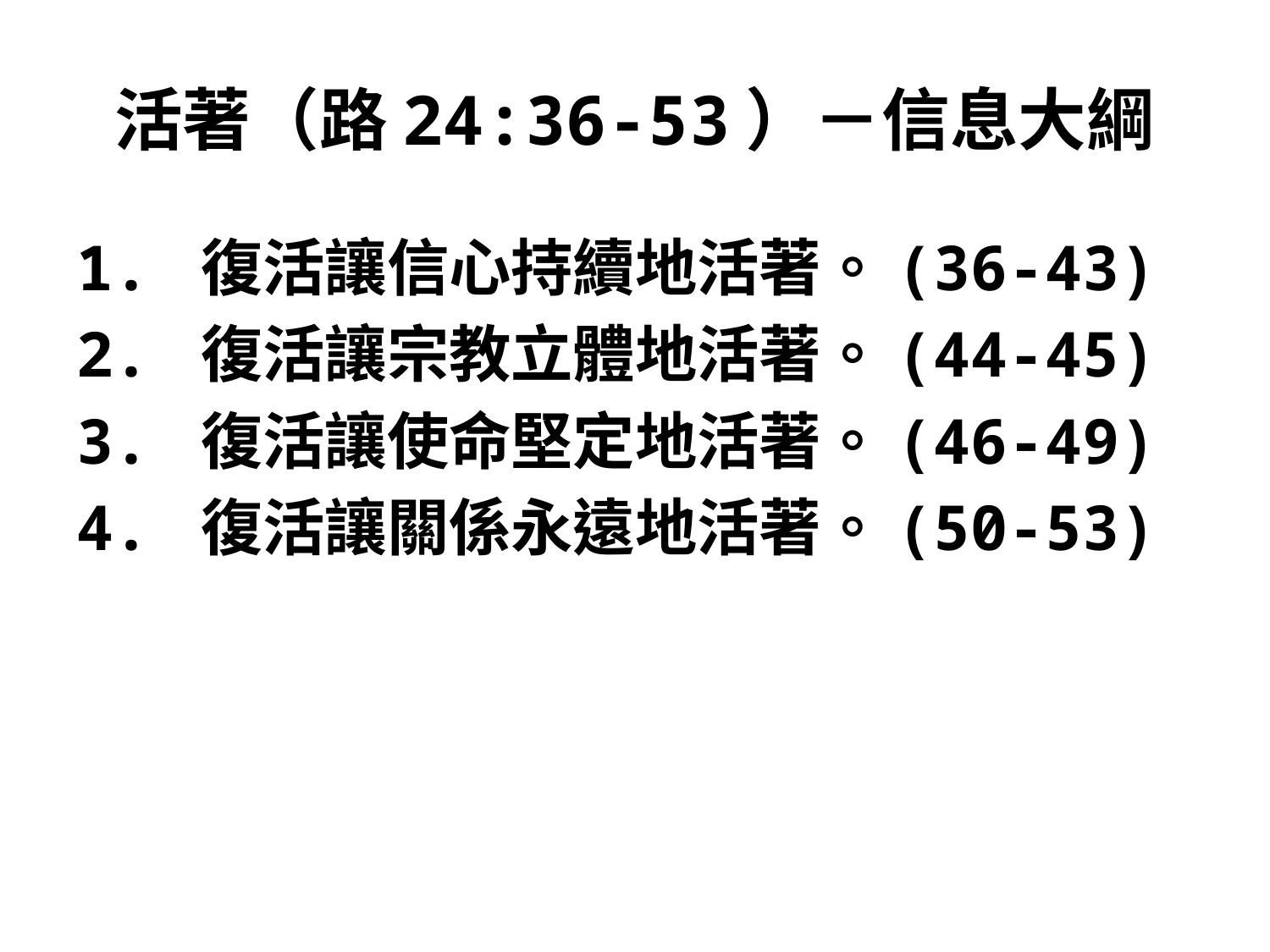

# 活著（路24:36-53）－信息大綱
1. 復活讓信心持續地活著。(36-43)
2. 復活讓宗教立體地活著。(44-45)
3. 復活讓使命堅定地活著。(46-49)
4. 復活讓關係永遠地活著。(50-53)